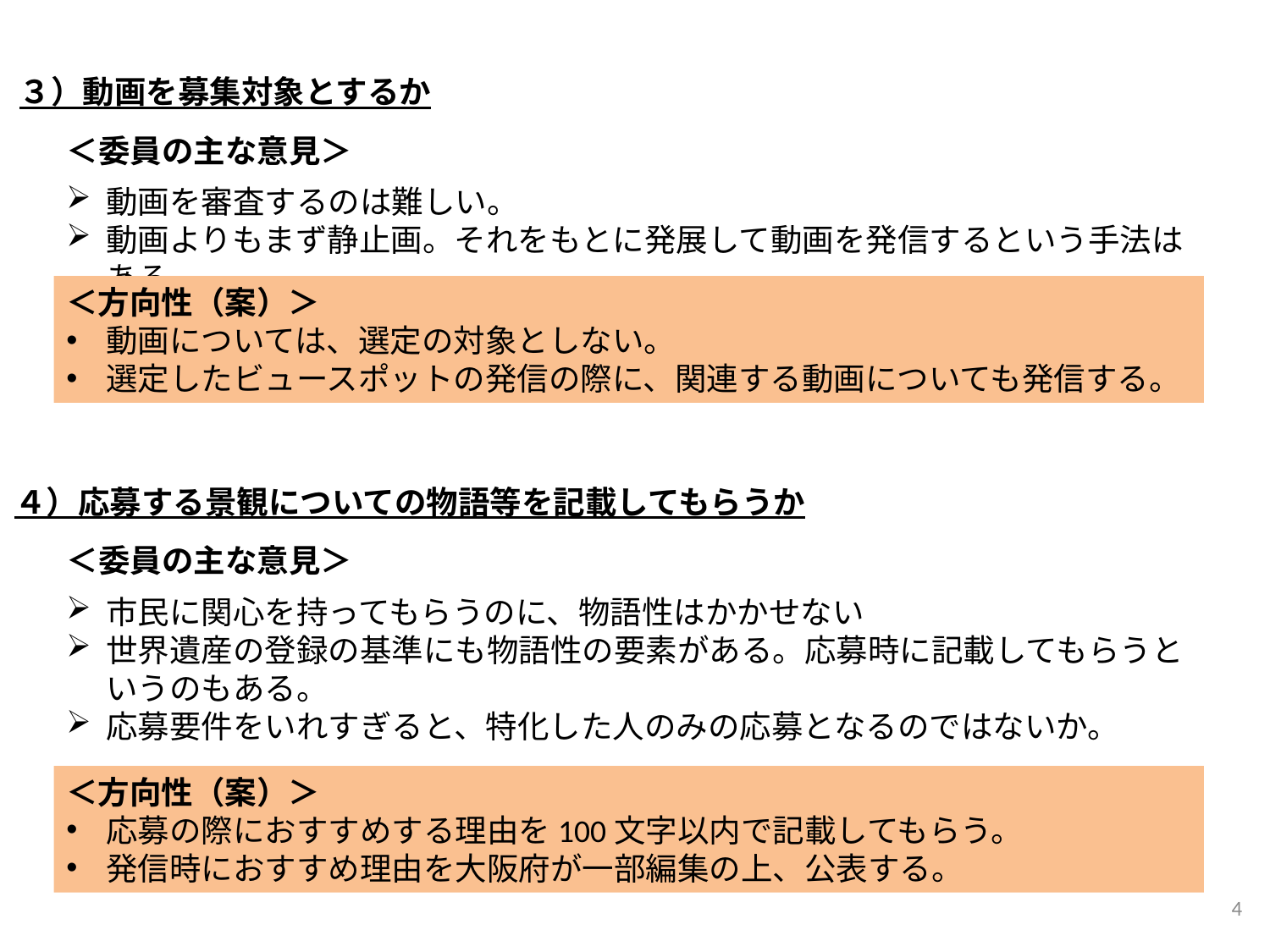

３）動画を募集対象とするか
＜委員の主な意見＞
動画を審査するのは難しい。
動画よりもまず静止画。それをもとに発展して動画を発信するという手法はある。
＜方向性（案）＞
動画については、選定の対象としない。
選定したビュースポットの発信の際に、関連する動画についても発信する。
４）応募する景観についての物語等を記載してもらうか
＜委員の主な意見＞
市民に関心を持ってもらうのに、物語性はかかせない
世界遺産の登録の基準にも物語性の要素がある。応募時に記載してもらうというのもある。
応募要件をいれすぎると、特化した人のみの応募となるのではないか。
＜方向性（案）＞
応募の際におすすめする理由を100文字以内で記載してもらう。
発信時におすすめ理由を大阪府が一部編集の上、公表する。
4